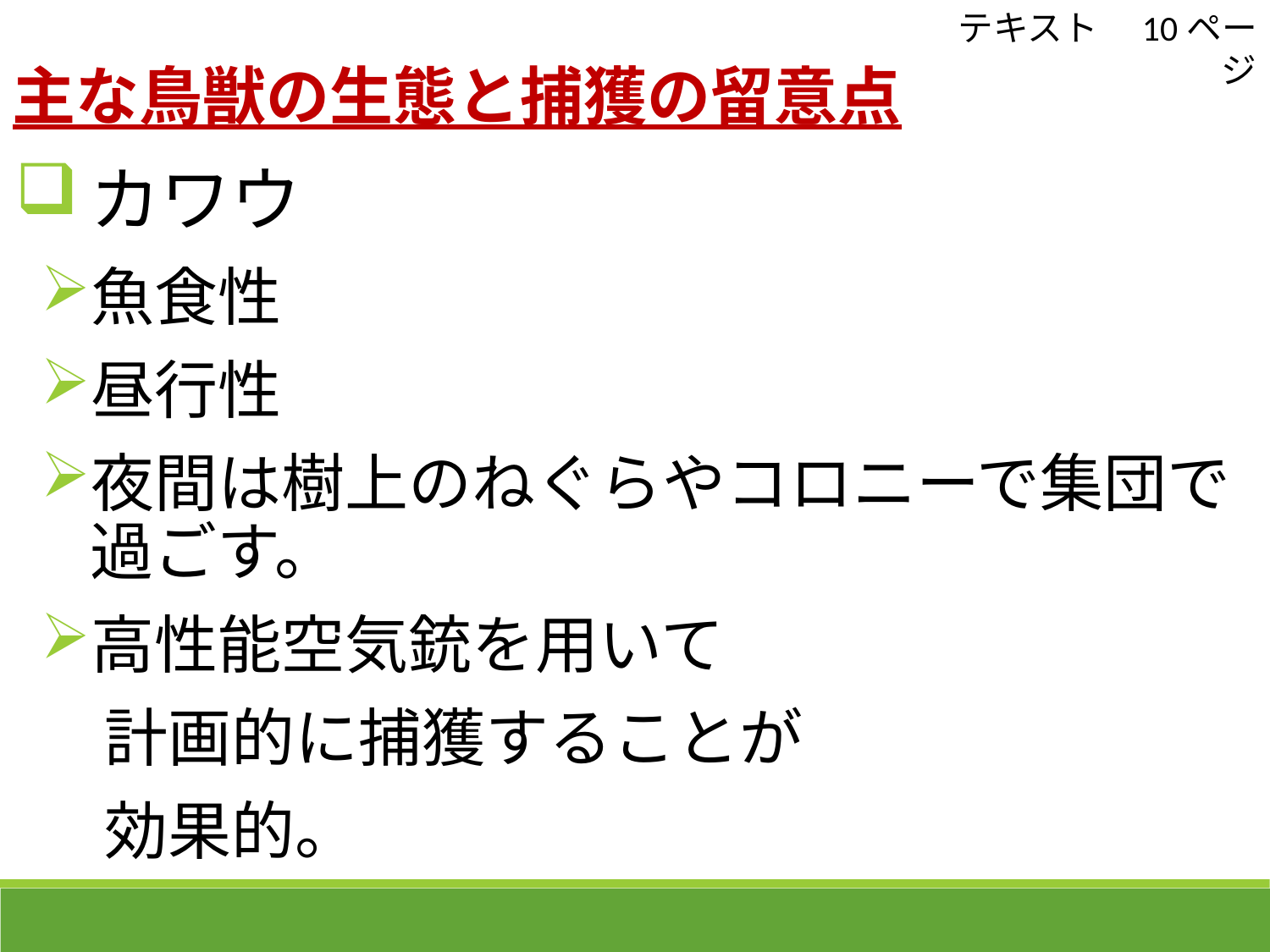

テキスト　10ページ
主な鳥獣の生態と捕獲の留意点
カワウ
魚食性
昼行性
夜間は樹上のねぐらやコロニーで集団で過ごす。
高性能空気銃を用いて
　計画的に捕獲することが
　効果的。